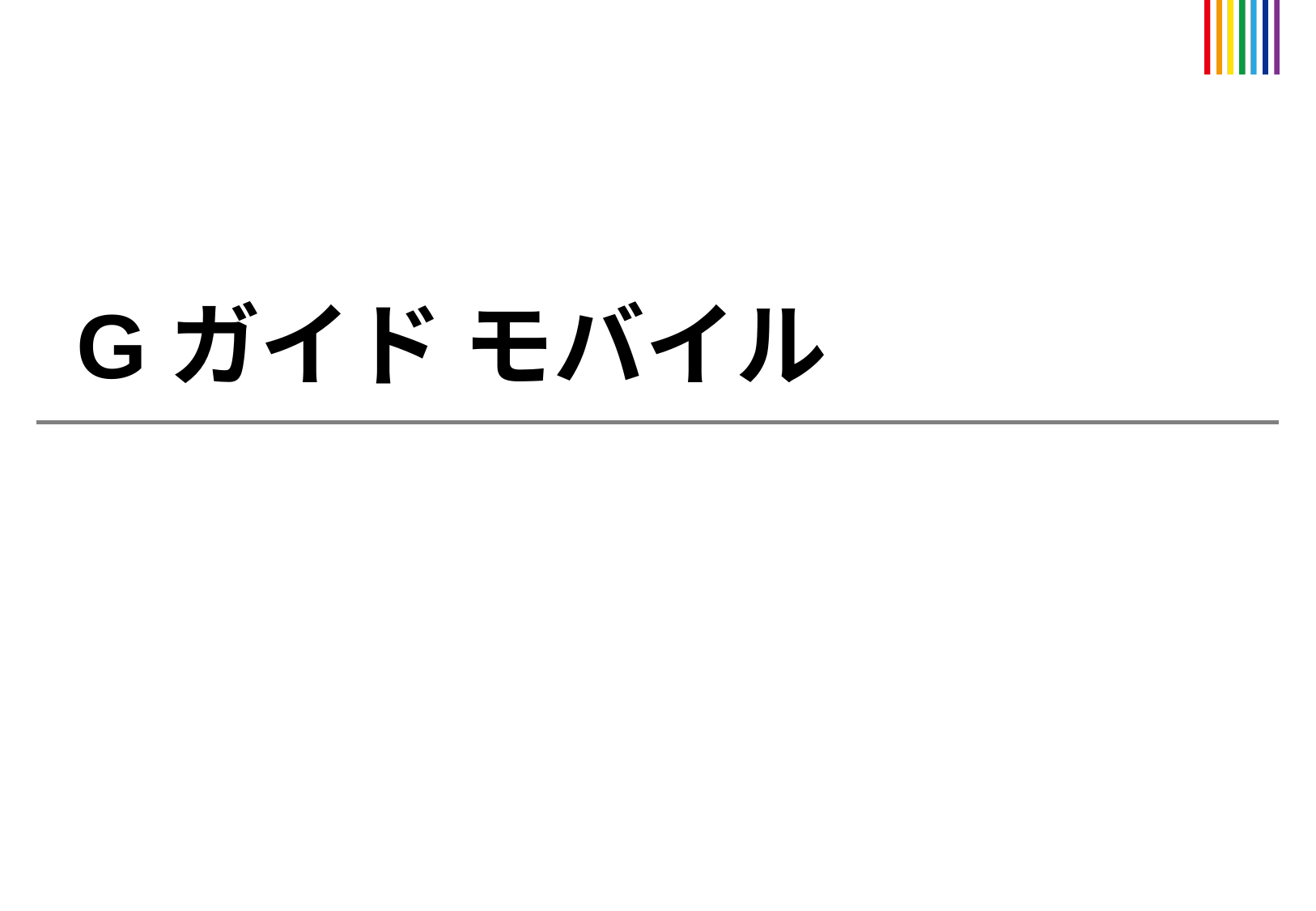

Gガイド モバイル
15
©IPG inc. All Rights Reserved.